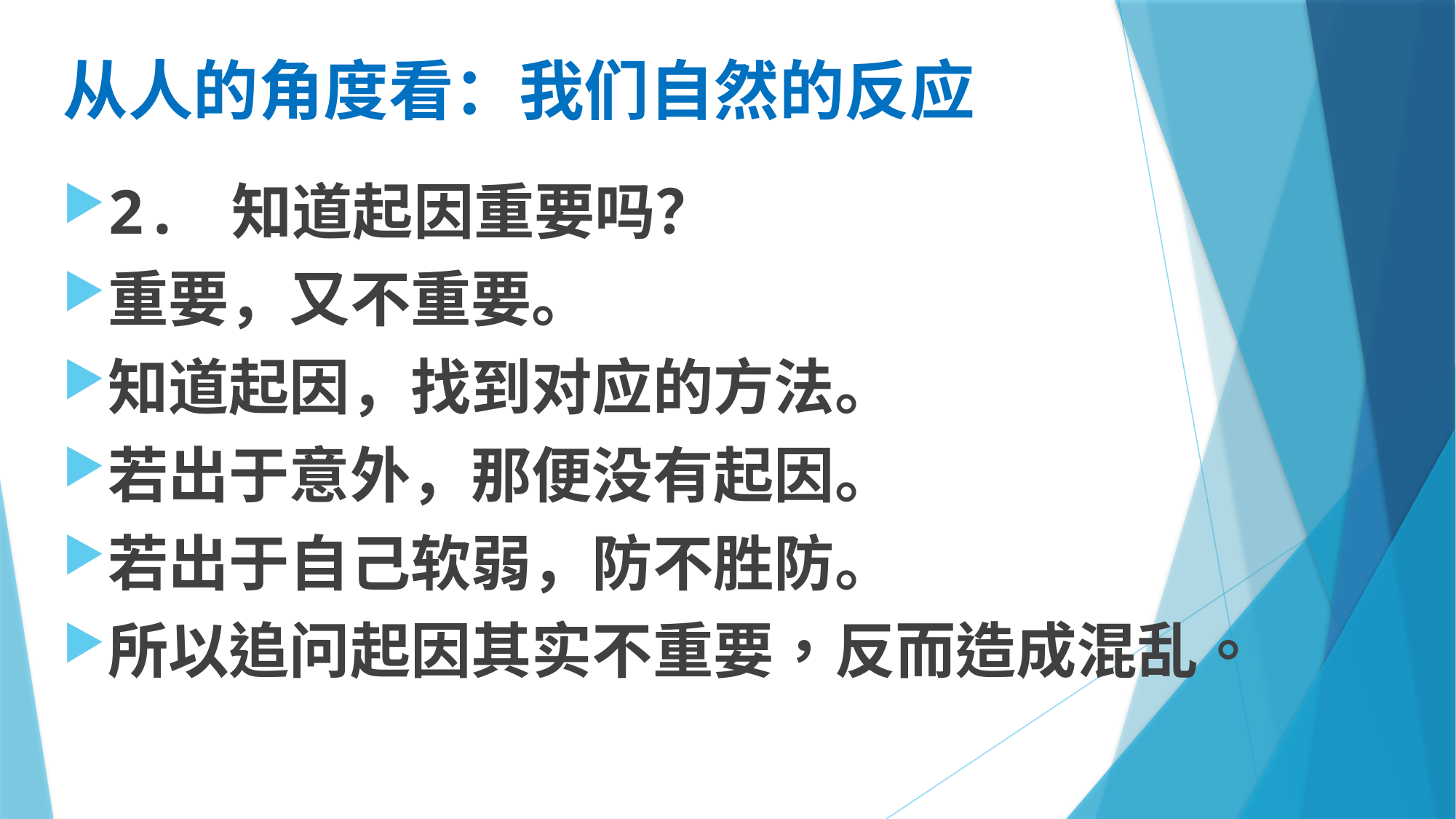

# 从人的角度看：我们自然的反应
2. 知道起因重要吗？
重要，又不重要。
知道起因，找到对应的方法。
若出于意外，那便没有起因。
若出于自己软弱，防不胜防。
所以追问起因其实不重要，反而造成混乱。